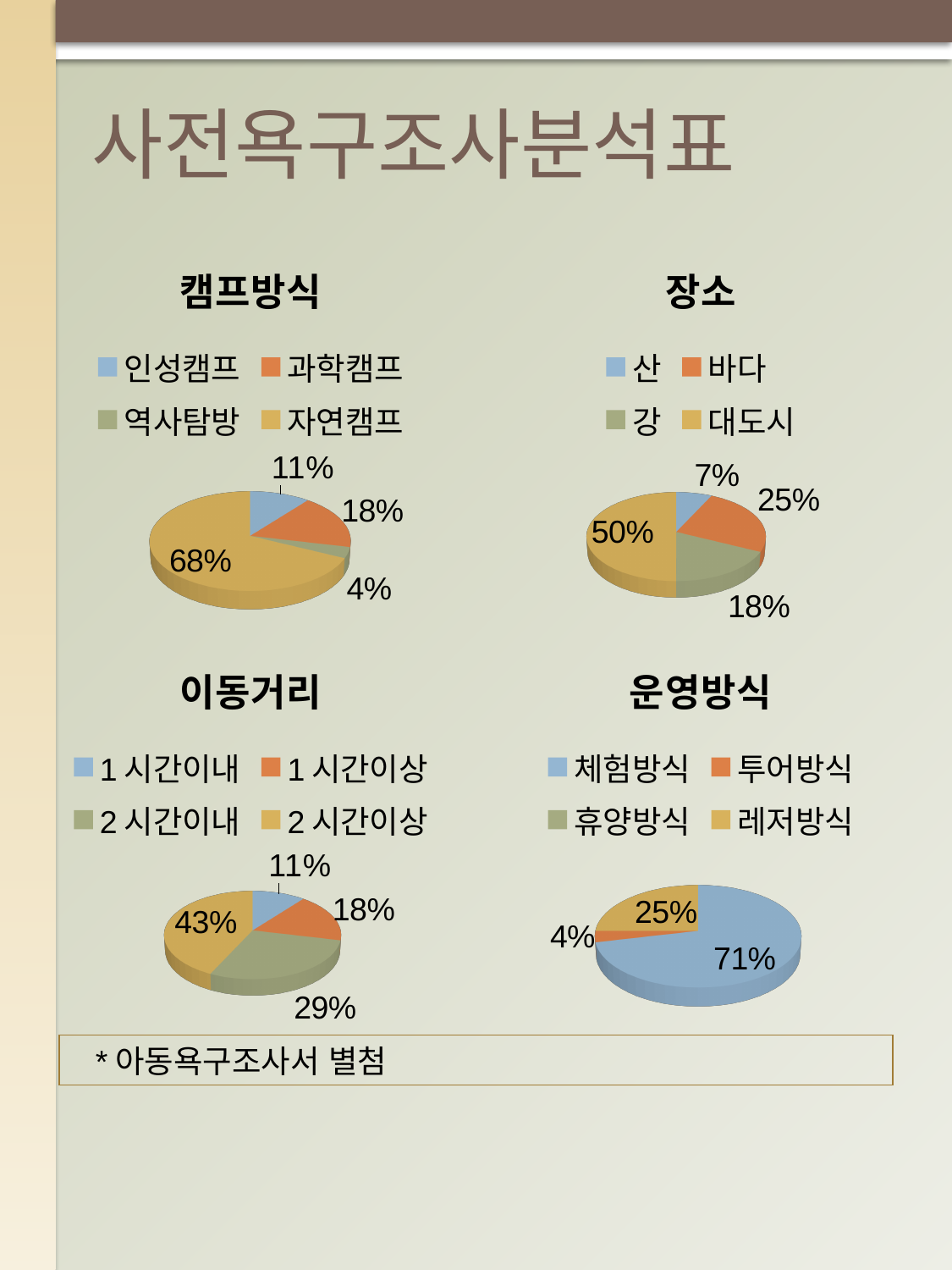

# 사전욕구조사분석표

[unsupported chart]

[unsupported chart]

[unsupported chart]

[unsupported chart]

*아동욕구조사서 별첨